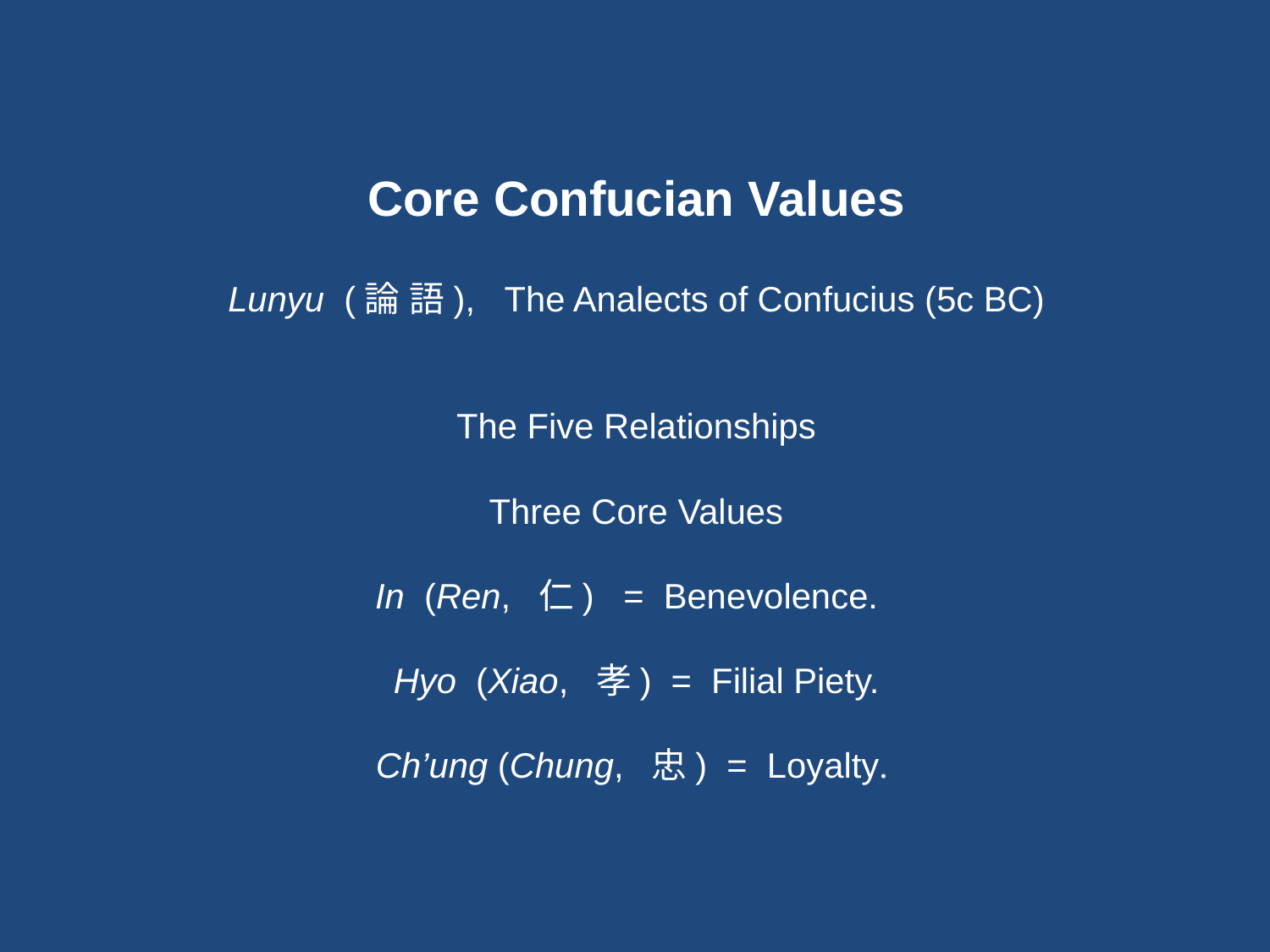

# Core Confucian Values Lunyu  (論 語),   The Analects of Confucius (5c BC) The Five Relationships Three Core Values In  (Ren,  仁)   =  Benevolence. Hyo  (Xiao,  孝)  =  Filial Piety. Ch’ung (Chung,  忠)  =  Loyalty.